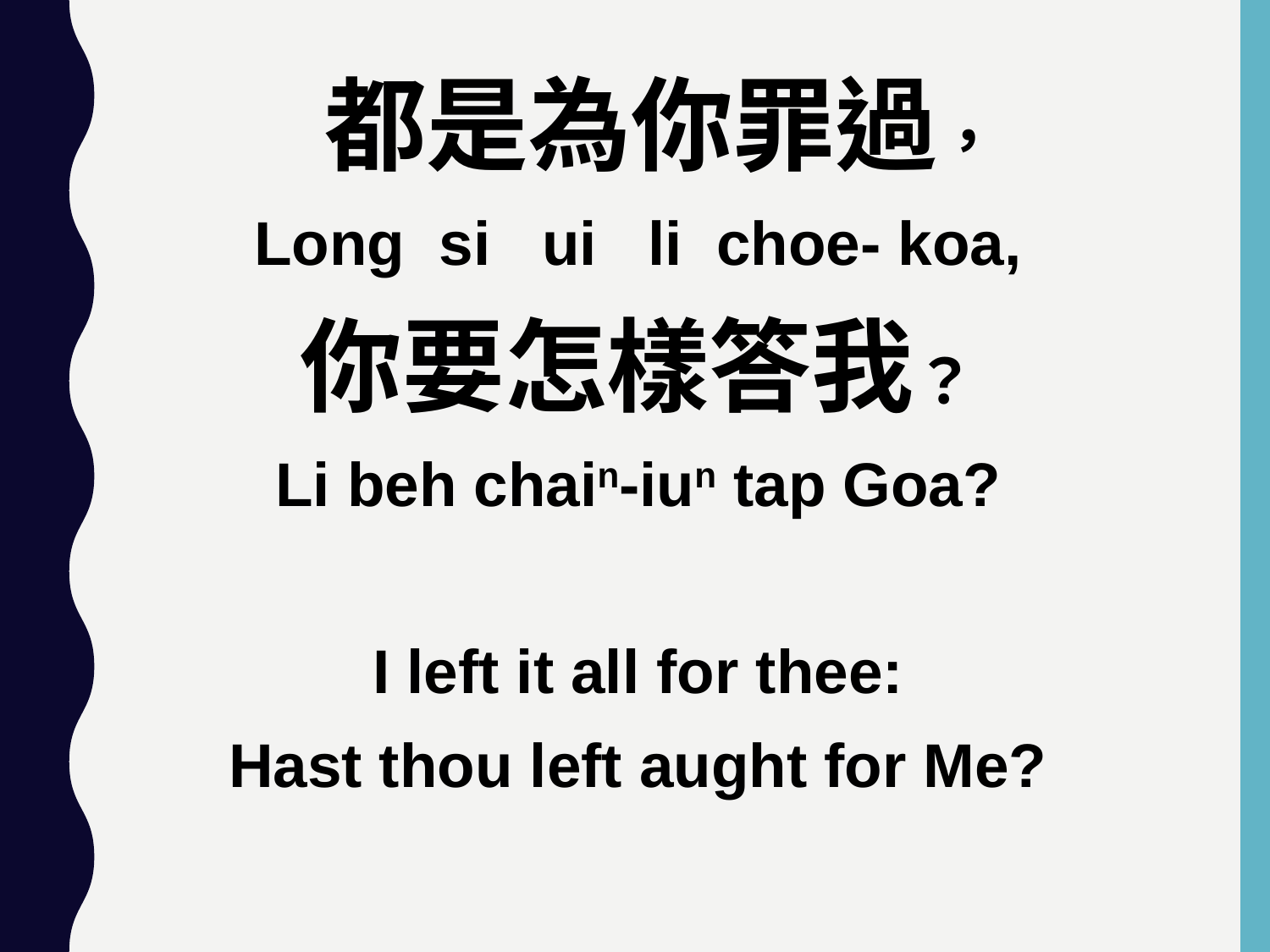

都是為你罪過，
Long  si   ui   li  choe- koa,
你要怎樣答我？
Li beh chain-iun tap Goa?

I left it all for thee:
Hast thou left aught for Me?